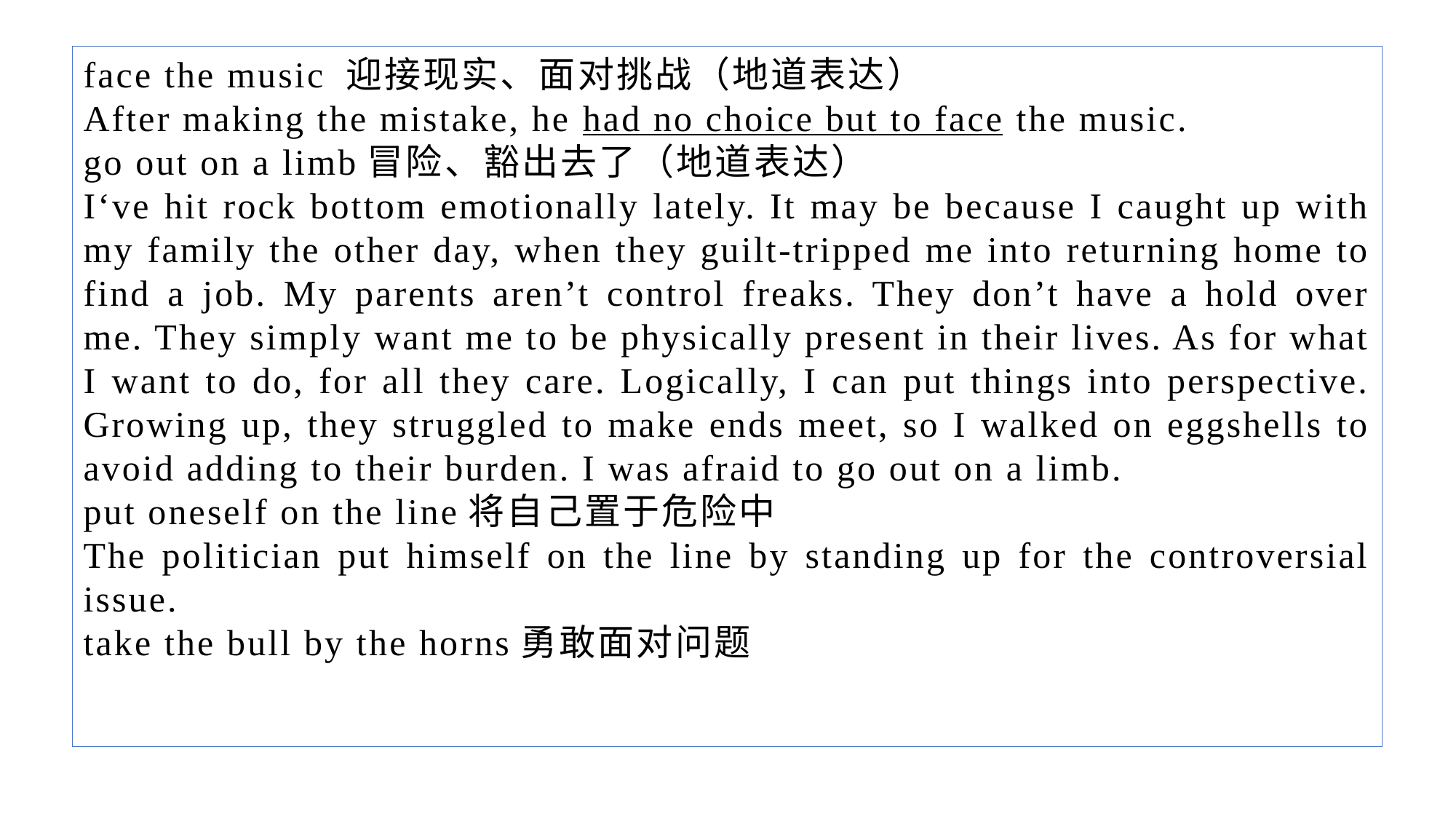

face the music 迎接现实、面对挑战（地道表达）
After making the mistake, he had no choice but to face the music.
go out on a limb冒险、豁出去了（地道表达）
I‘ve hit rock bottom emotionally lately. It may be because I caught up with my family the other day, when they guilt-tripped me into returning home to find a job. My parents aren’t control freaks. They don’t have a hold over me. They simply want me to be physically present in their lives. As for what I want to do, for all they care. Logically, I can put things into perspective. Growing up, they struggled to make ends meet, so I walked on eggshells to avoid adding to their burden. I was afraid to go out on a limb.
put oneself on the line将自己置于危险中
The politician put himself on the line by standing up for the controversial issue.
take the bull by the horns勇敢面对问题